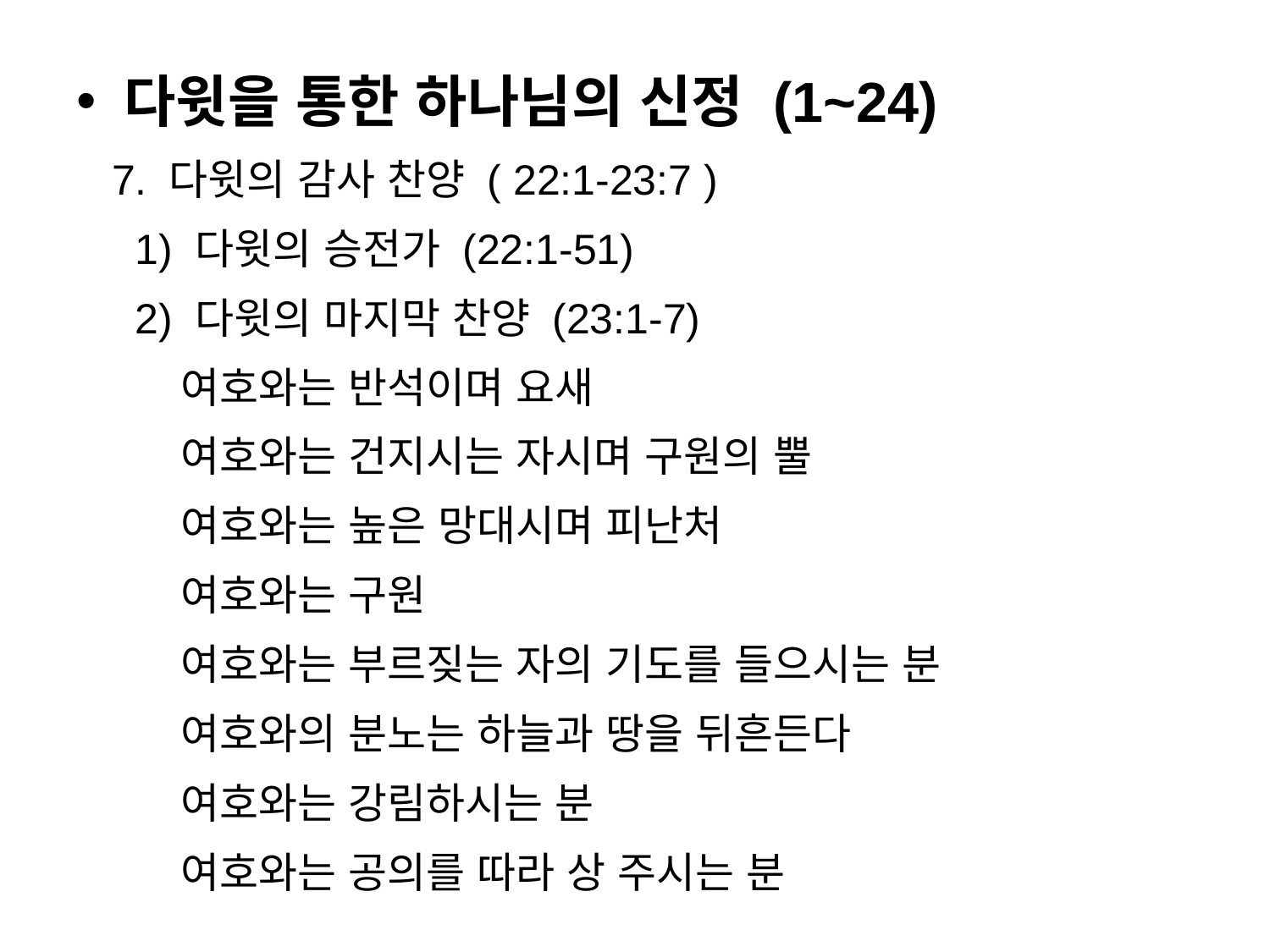

다윗을 통한 하나님의 신정 (1~24)
   7. 다윗의 감사 찬양 ( 22:1-23:7 )
     1) 다윗의 승전가 (22:1-51)
     2) 다윗의 마지막 찬양 (23:1-7)
        여호와는 반석이며 요새
        여호와는 건지시는 자시며 구원의 뿔
        여호와는 높은 망대시며 피난처
        여호와는 구원
        여호와는 부르짖는 자의 기도를 들으시는 분
        여호와의 분노는 하늘과 땅을 뒤흔든다
        여호와는 강림하시는 분
        여호와는 공의를 따라 상 주시는 분